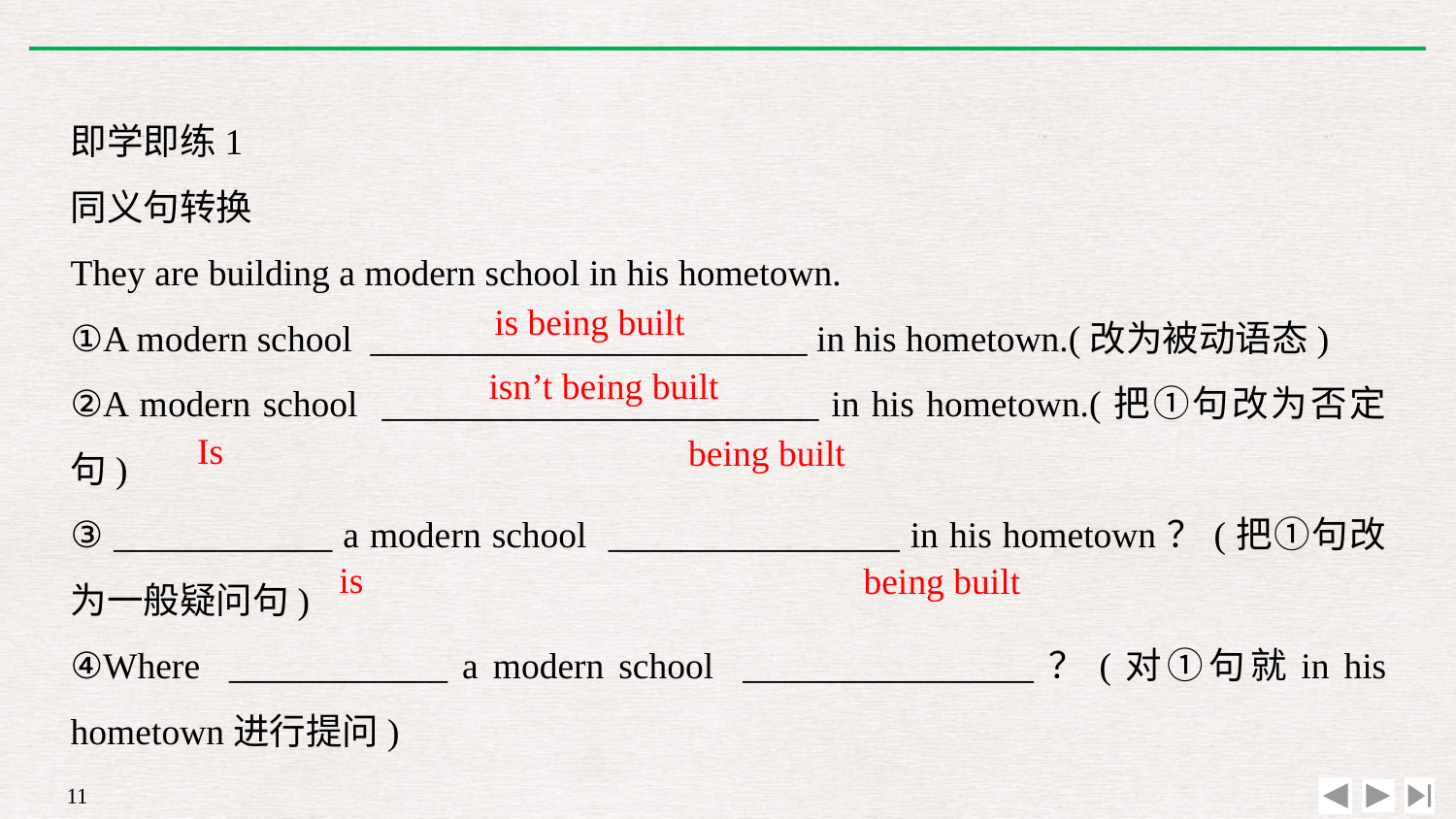

即学即练1
同义句转换
They are building a modern school in his hometown.
①A modern school  ________________________ in his hometown.(改为被动语态)
②A modern school  ________________________ in his hometown.(把①句改为否定句)
③ ____________ a modern school  ________________ in his hometown？(把①句改为一般疑问句)
④Where  ____________ a modern school  ________________？(对①句就in his hometown进行提问)
is being built
isn’t being built
Is
being built
is
being built